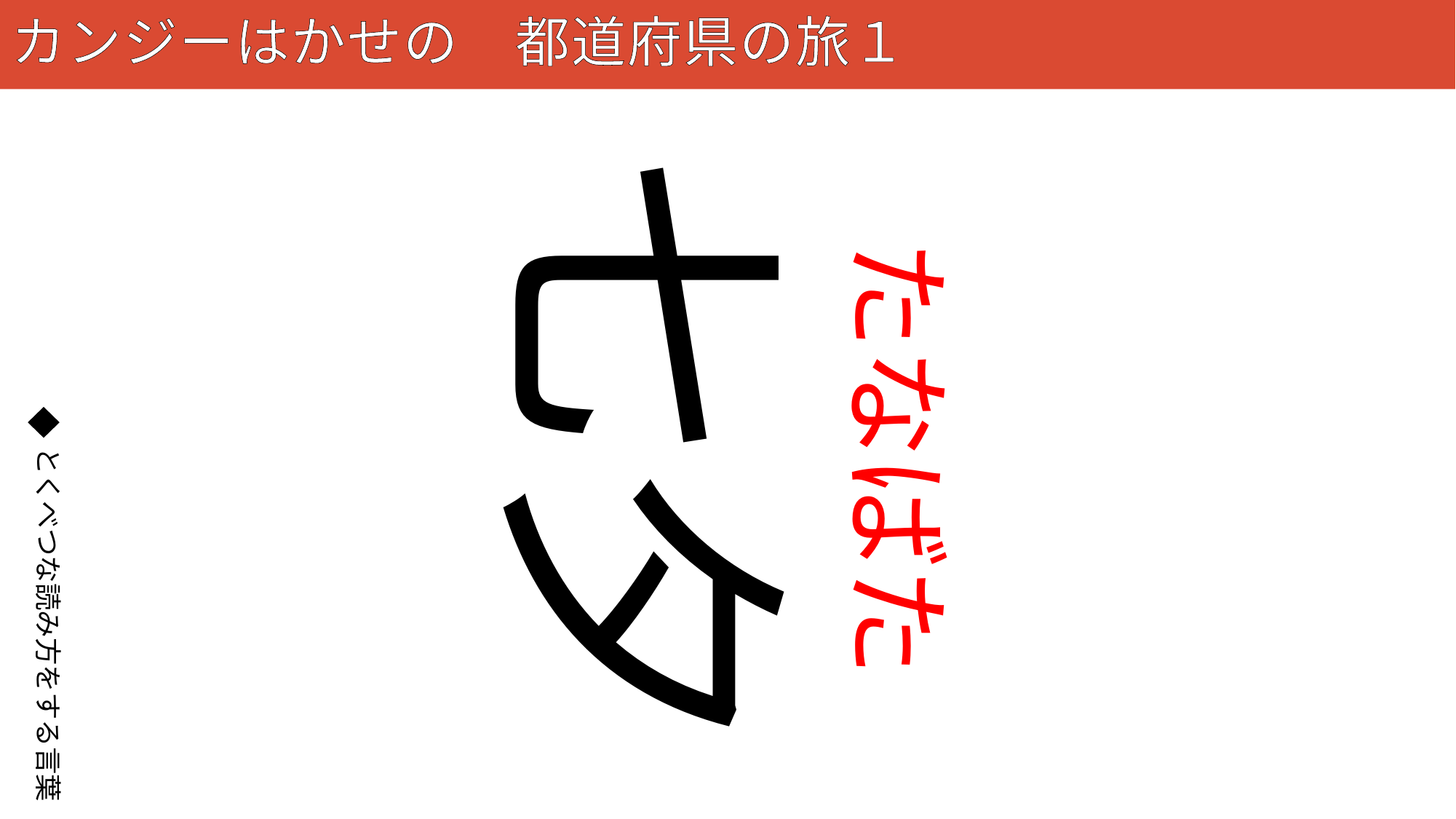

# カンジーはかせの　都道府県の旅１
43
七夕
たなばた

とくべつな読み方をする言葉